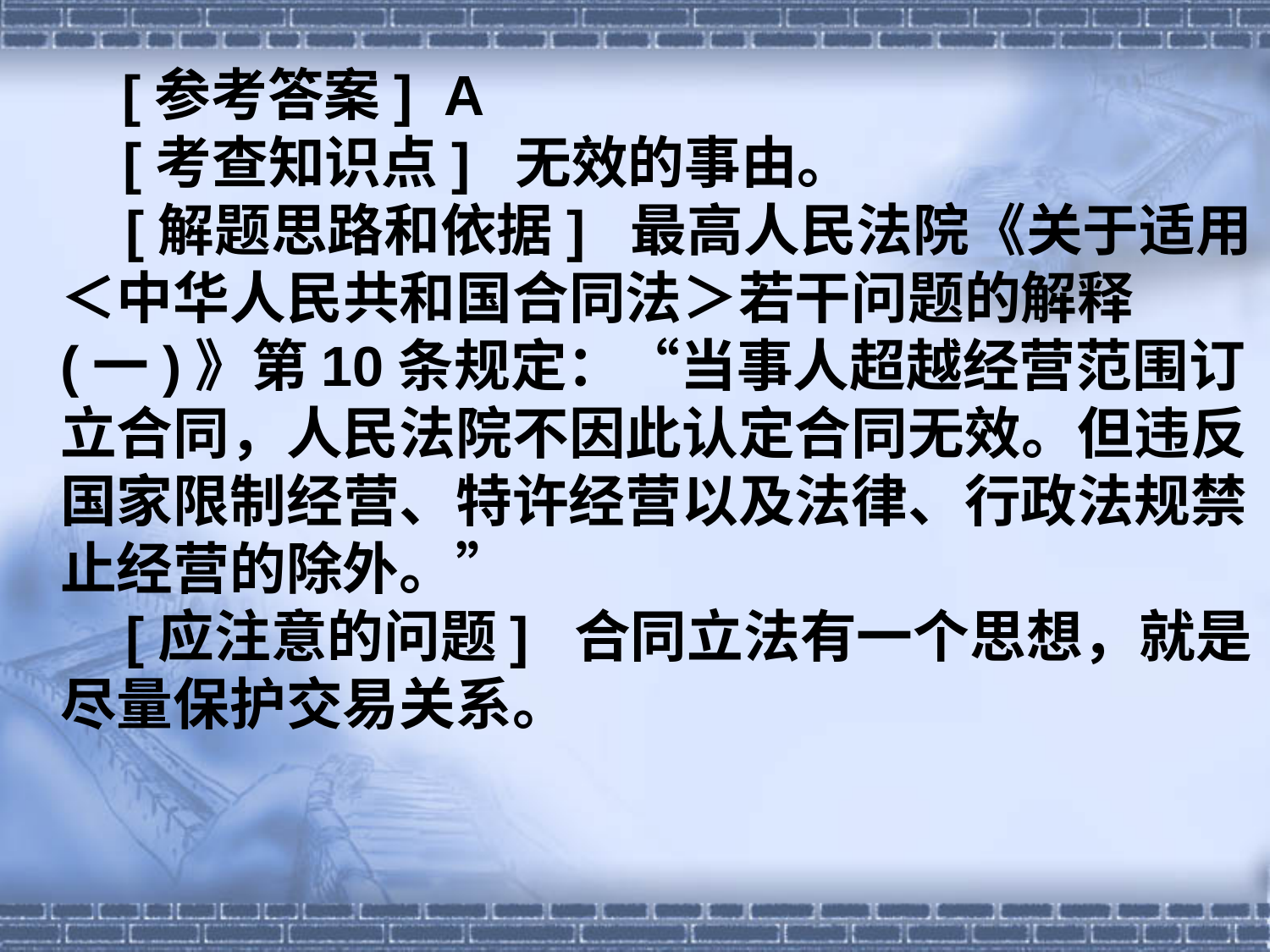

[参考答案]  A
    [考查知识点]  无效的事由。
    [解题思路和依据]  最高人民法院《关于适用＜中华人民共和国合同法＞若干问题的解释(一)》第10条规定：“当事人超越经营范围订立合同，人民法院不因此认定合同无效。但违反国家限制经营、特许经营以及法律、行政法规禁止经营的除外。”
    [应注意的问题]  合同立法有一个思想，就是尽量保护交易关系。